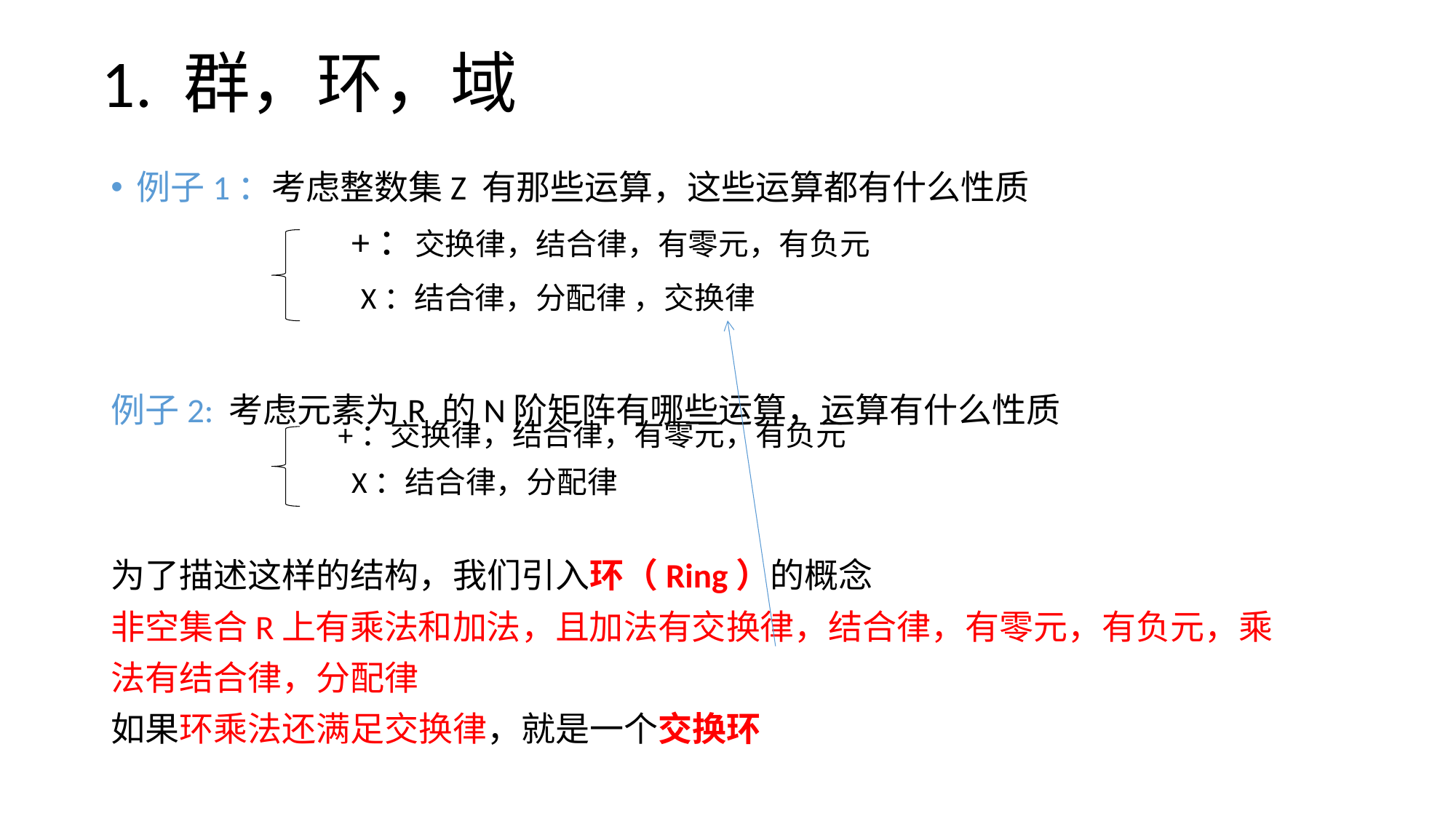

# 1. 群，环，域
例子1：考虑整数集Z 有那些运算，这些运算都有什么性质

例子2: 考虑元素为R 的N阶矩阵有哪些运算，运算有什么性质

为了描述这样的结构，我们引入环（Ring）的概念
非空集合R上有乘法和加法，且加法有交换律，结合律，有零元，有负元，乘
法有结合律，分配律
如果环乘法还满足交换律，就是一个交换环

+：交换律，结合律，有零元，有负元

X：结合律，分配律 ，交换律
+：交换律，结合律，有零元，有负元

X：结合律，分配律